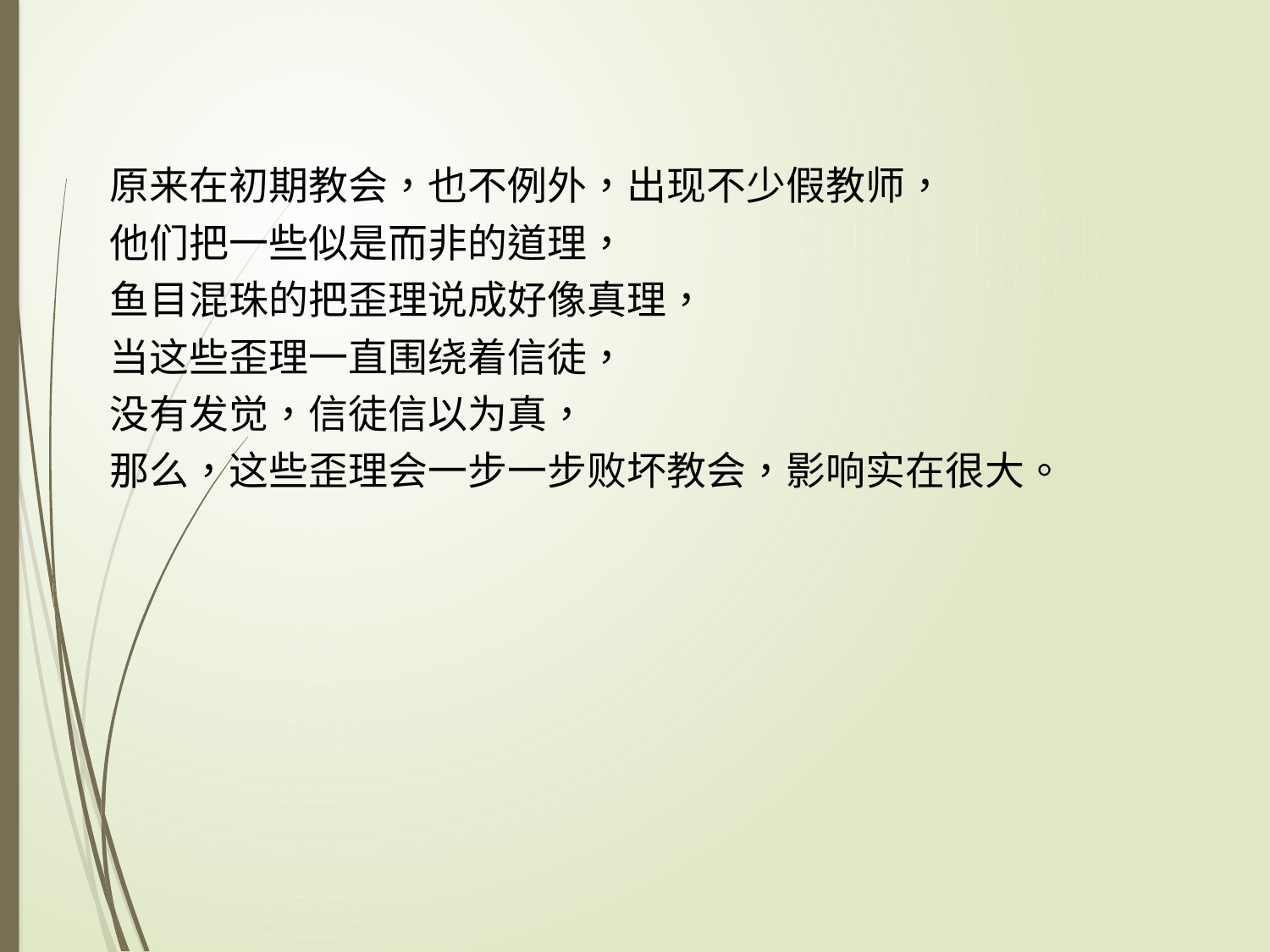

原来在初期教会，也不例外，出现不少假教师，
他们把一些似是而非的道理，
鱼目混珠的把歪理说成好像真理，
当这些歪理一直围绕着信徒，
没有发觉，信徒信以为真，
那么，这些歪理会一步一步败坏教会，影响实在很大。